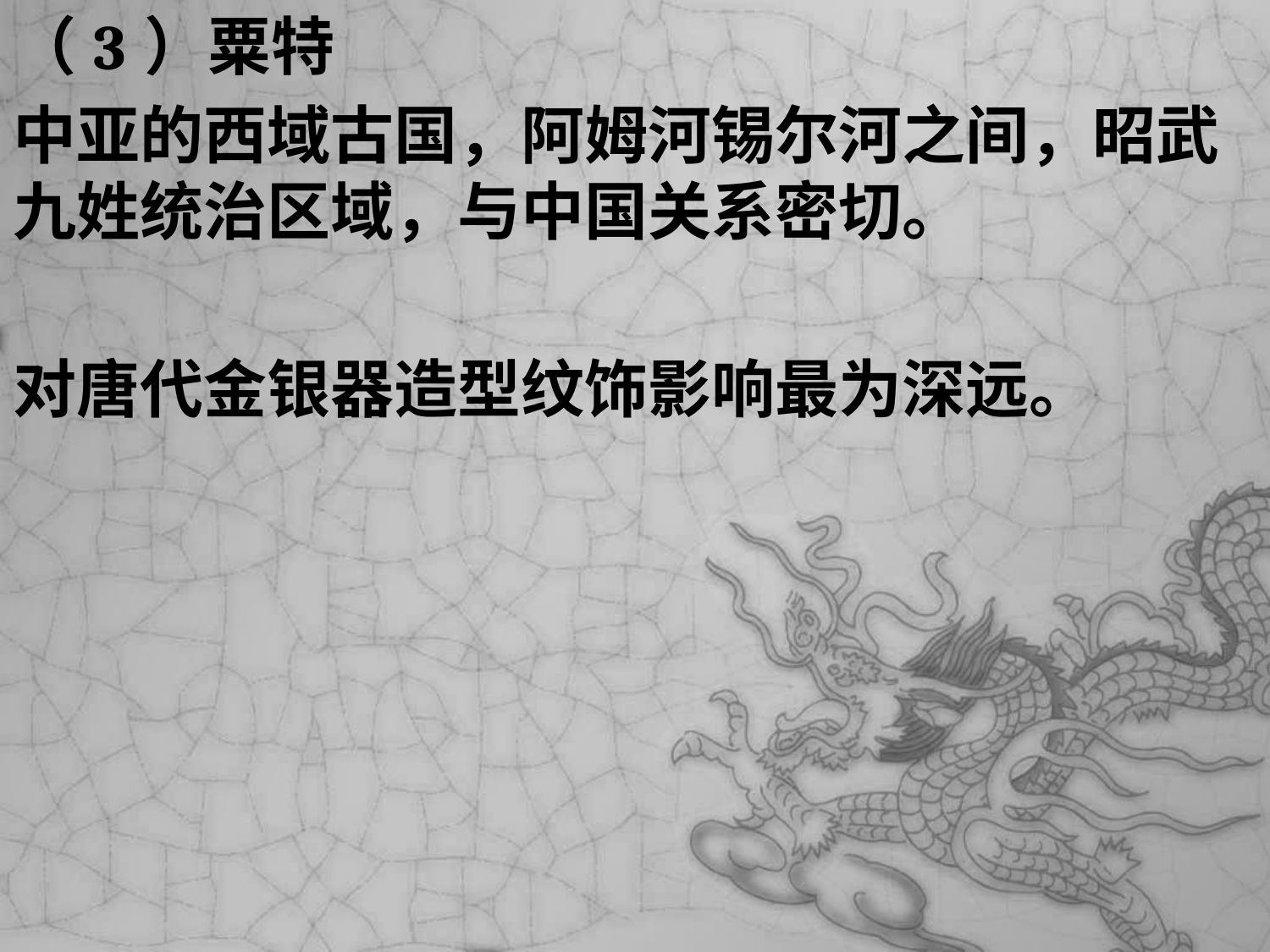

（3）粟特
中亚的西域古国，阿姆河锡尔河之间，昭武九姓统治区域，与中国关系密切。

对唐代金银器造型纹饰影响最为深远。